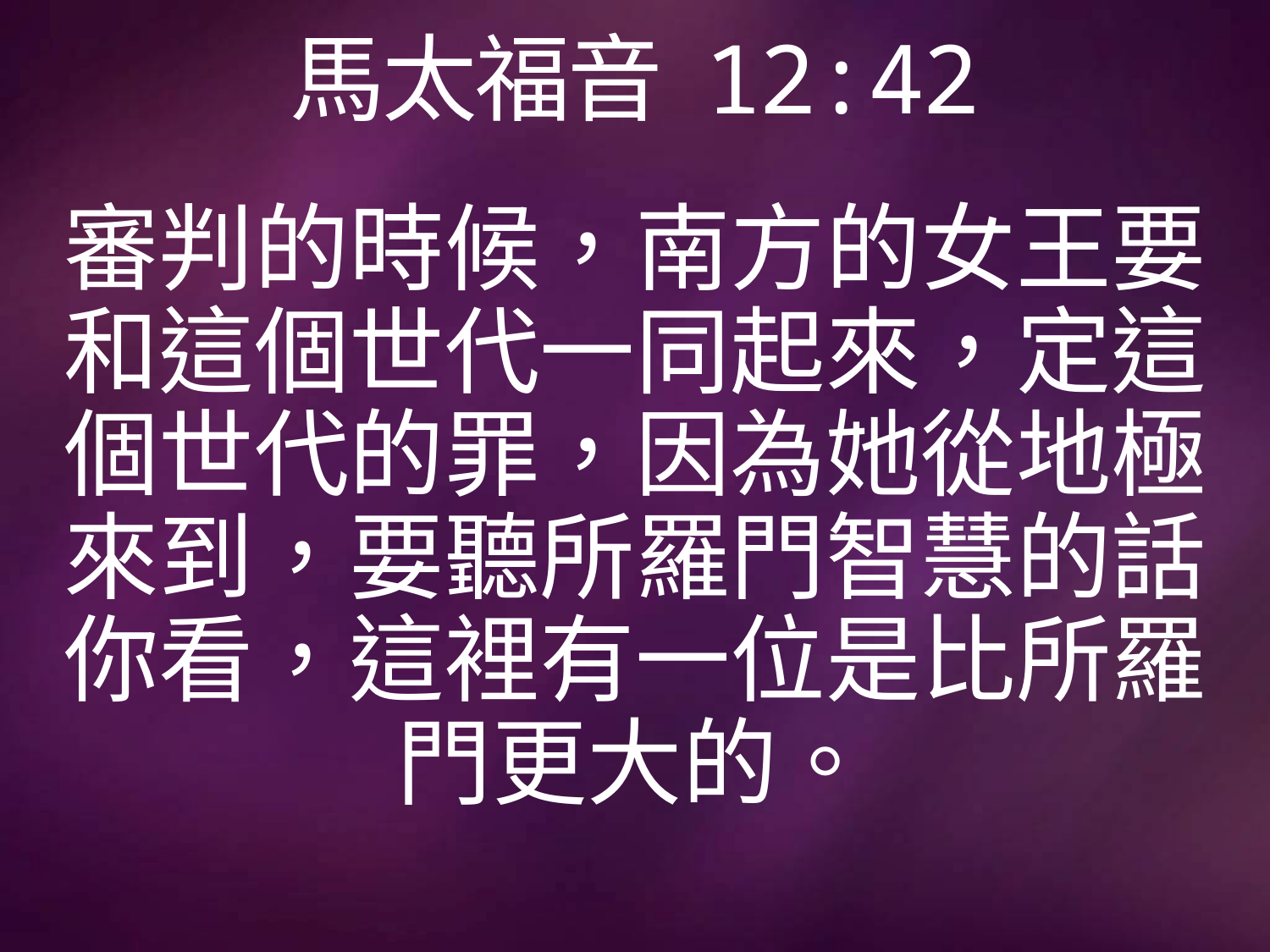

# 馬太福音 12:42
審判的時候，南方的女王要和這個世代一同起來，定這個世代的罪，因為她從地極來到，要聽所羅門智慧的話你看，這裡有一位是比所羅門更大的。